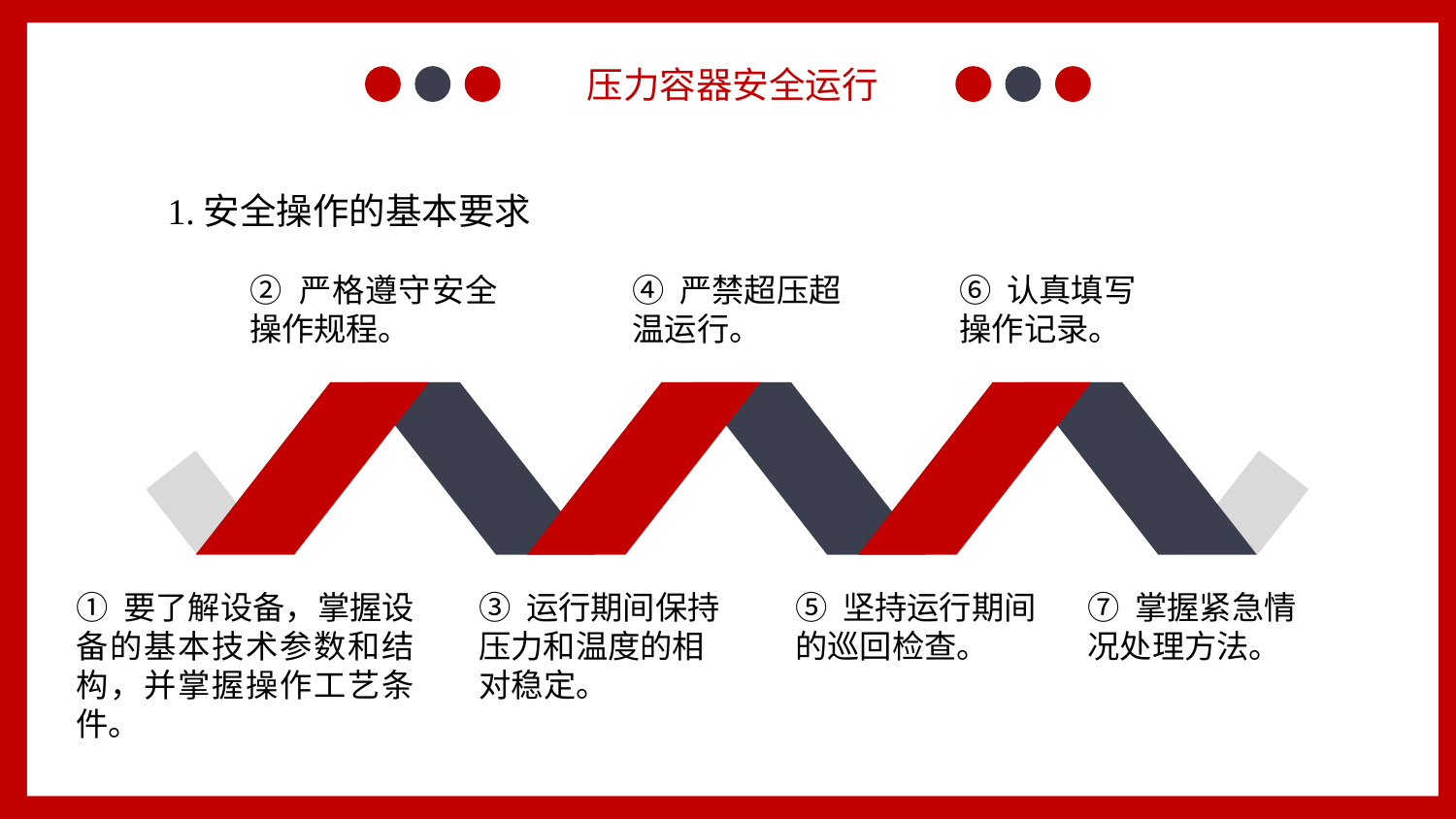

压力容器安全运行

    1.安全操作的基本要求
② 严格遵守安全操作规程。
④ 严禁超压超温运行。
⑥ 认真填写操作记录。

① 要了解设备，掌握设备的基本技术参数和结构，并掌握操作工艺条件。
③ 运行期间保持压力和温度的相对稳定。
⑤ 坚持运行期间的巡回检查。
⑦ 掌握紧急情况处理方法。